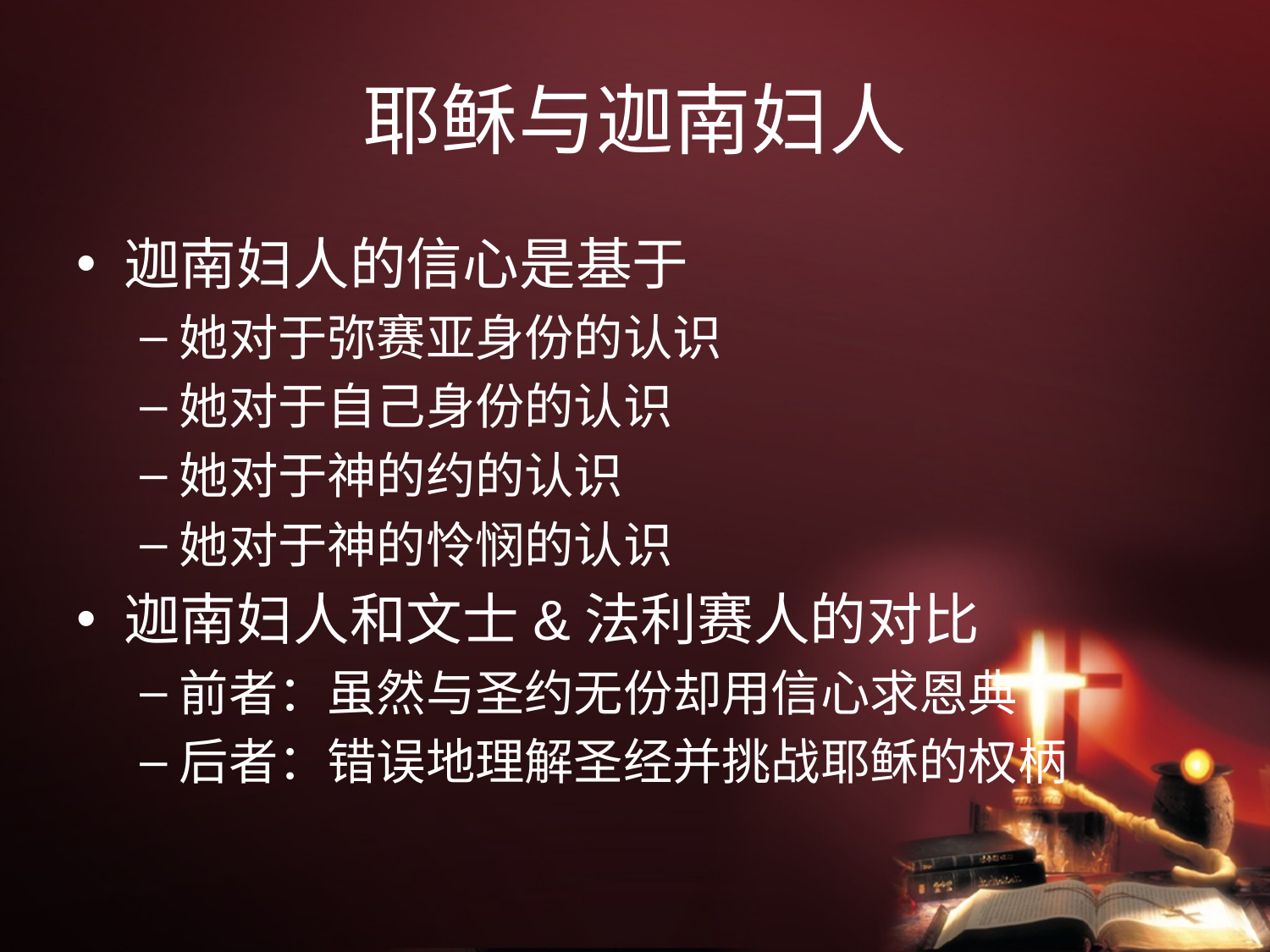

# 耶稣与迦南妇人
迦南妇人的信心是基于
她对于弥赛亚身份的认识
她对于自己身份的认识
她对于神的约的认识
她对于神的怜悯的认识
迦南妇人和文士&法利赛人的对比
前者：虽然与圣约无份却用信心求恩典
后者：错误地理解圣经并挑战耶稣的权柄